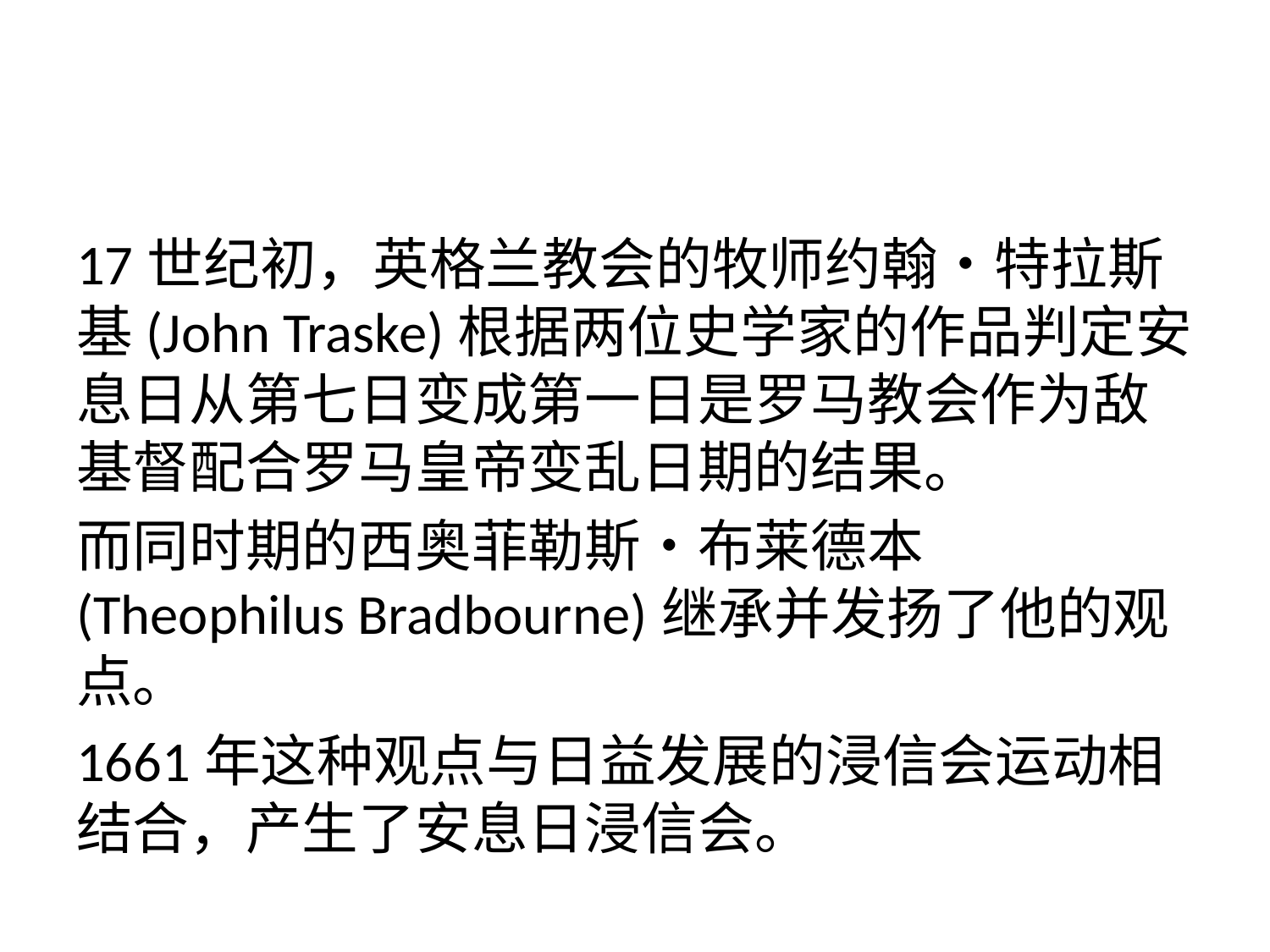

#
17世纪初，英格兰教会的牧师约翰•特拉斯基(John Traske)根据两位史学家的作品判定安息日从第七日变成第一日是罗马教会作为敌基督配合罗马皇帝变乱日期的结果。
而同时期的西奥菲勒斯•布莱德本(Theophilus Bradbourne)继承并发扬了他的观点。
1661年这种观点与日益发展的浸信会运动相结合，产生了安息日浸信会。